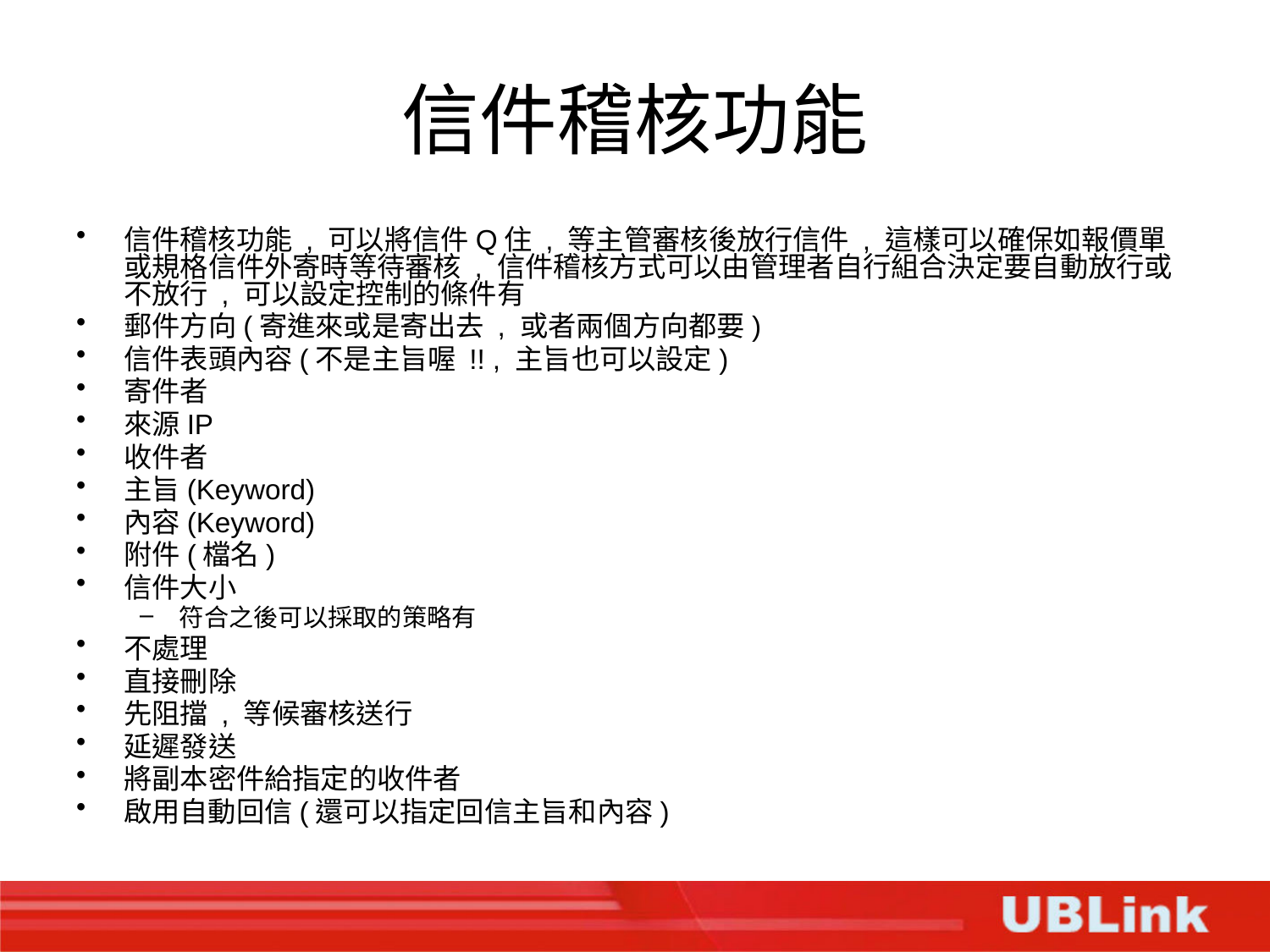

# 信件稽核功能
信件稽核功能 , 可以將信件Q住 , 等主管審核後放行信件 , 這樣可以確保如報價單或規格信件外寄時等待審核 , 信件稽核方式可以由管理者自行組合決定要自動放行或不放行 , 可以設定控制的條件有
郵件方向(寄進來或是寄出去 , 或者兩個方向都要)
信件表頭內容(不是主旨喔 !! , 主旨也可以設定)
寄件者
來源IP
收件者
主旨(Keyword)
內容(Keyword)
附件(檔名)
信件大小
符合之後可以採取的策略有
不處理
直接刪除
先阻擋 , 等候審核送行
延遲發送
將副本密件給指定的收件者
啟用自動回信(還可以指定回信主旨和內容)